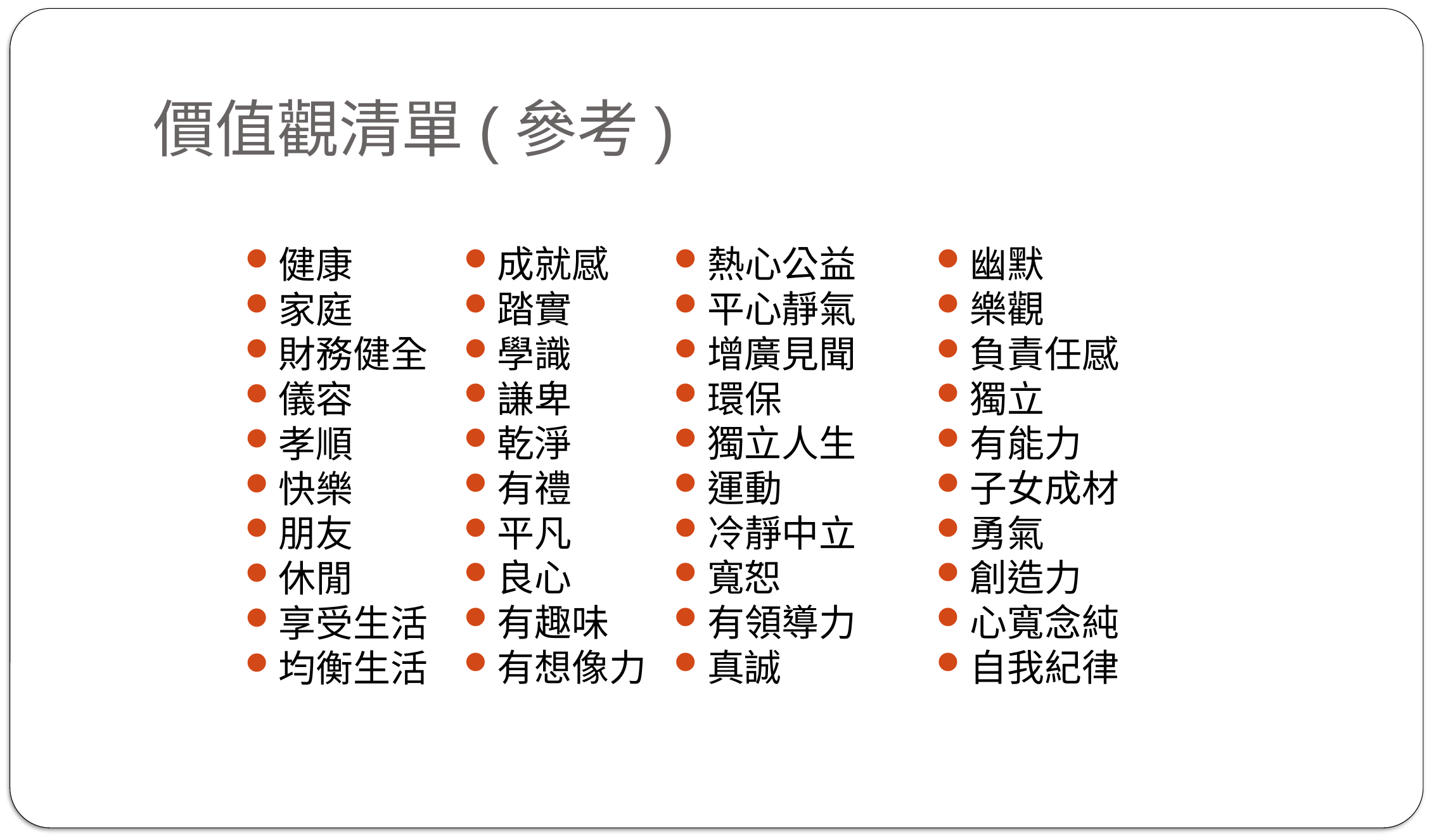

# 價值觀清單(參考)
幽默
樂觀
負責任感
獨立
有能力
子女成材
勇氣
創造力
心寬念純
自我紀律
健康
家庭
財務健全
儀容
孝順
快樂
朋友
休閒
享受生活
均衡生活

成就感
踏實
學識
謙卑
乾淨
有禮
平凡
良心
有趣味
有想像力

熱心公益
平心靜氣
增廣見聞
環保
獨立人生
運動
冷靜中立
寬恕
有領導力
真誠